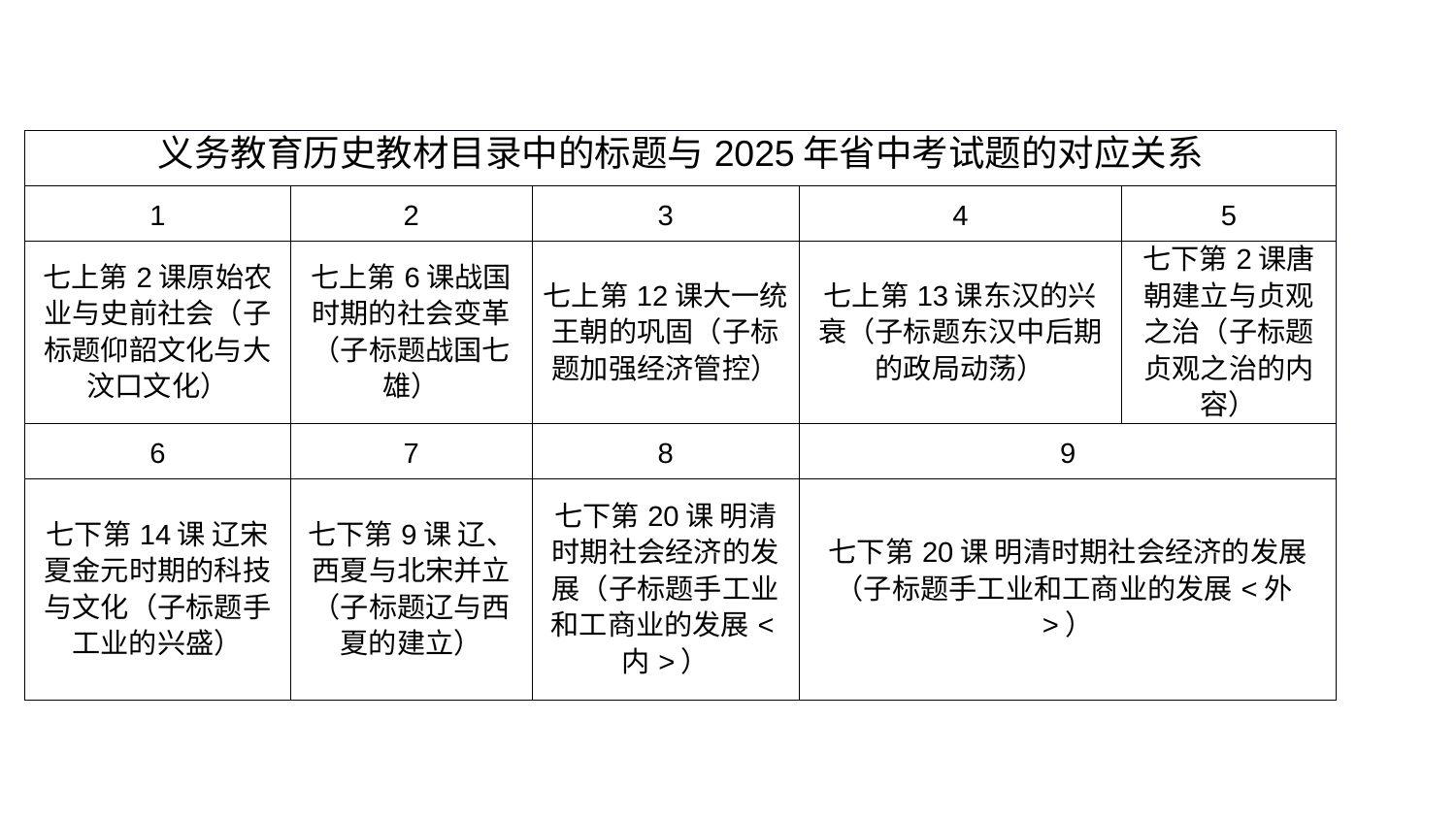

| 义务教育历史教材目录中的标题与2025年省中考试题的对应关系 |  |  |  |  |
| --- | --- | --- | --- | --- |
| 1 | 2 | 3 | 4 | 5 |
| 七上第2课原始农业与史前社会（子标题仰韶文化与大汶口文化） | 七上第6课战国时期的社会变革（子标题战国七雄） | 七上第12课大一统王朝的巩固（子标题加强经济管控） | 七上第13课东汉的兴衰（子标题东汉中后期的政局动荡） | 七下第2课唐朝建立与贞观之治（子标题贞观之治的内容） |
| 6 | 7 | 8 | 9 |  |
| 七下第14课 辽宋夏金元时期的科技与文化（子标题手工业的兴盛） | 七下第9课 辽、西夏与北宋并立（子标题辽与西夏的建立） | 七下第20课 明清时期社会经济的发展（子标题手工业和工商业的发展<内>） | 七下第20课 明清时期社会经济的发展（子标题手工业和工商业的发展<外>） |  |